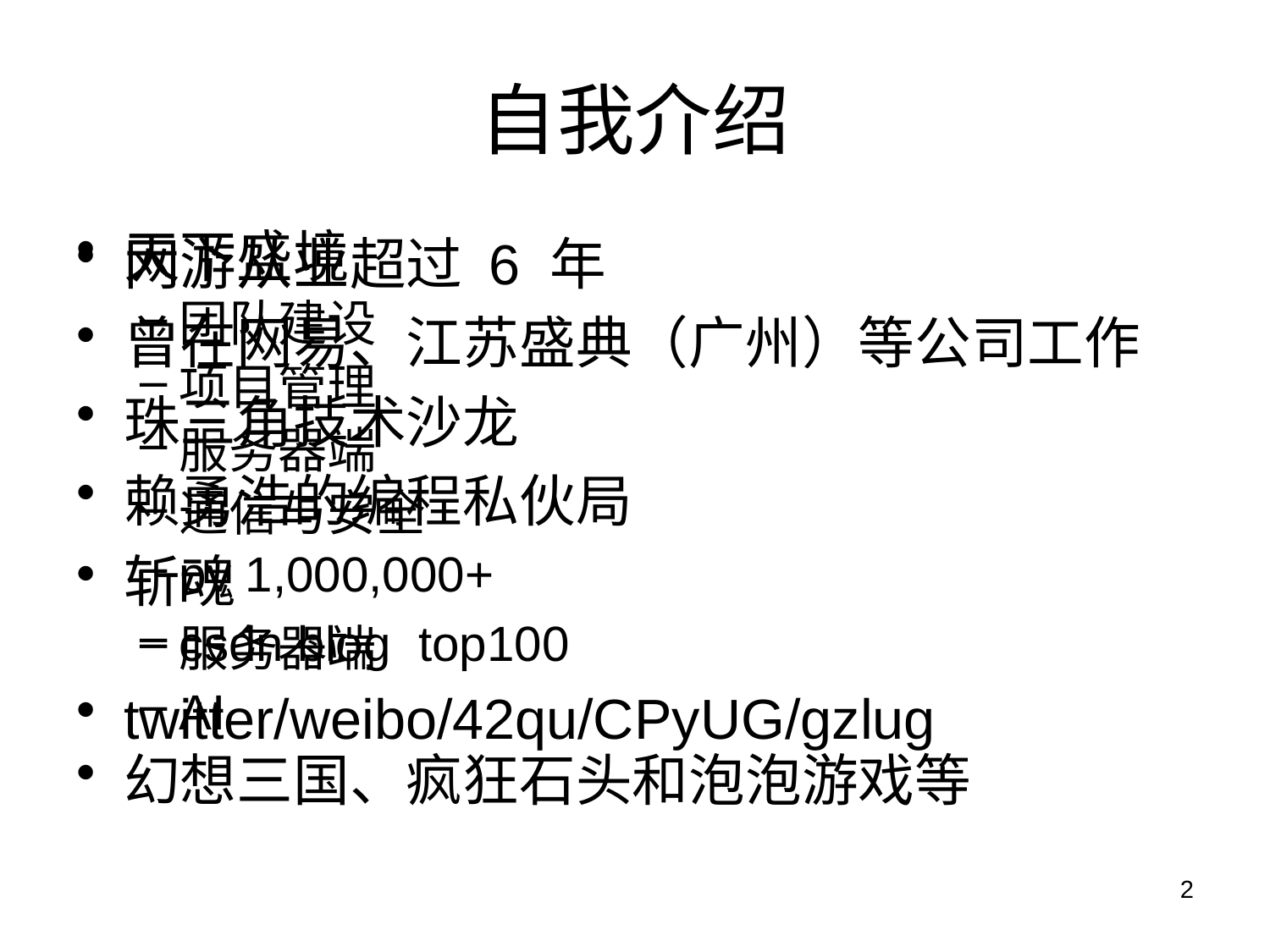

# 自我介绍
网游从业超过 6 年
曾在网易、江苏盛典（广州）等公司工作
珠三角技术沙龙
赖勇浩的编程私伙局
pv 1,000,000+
csdn blog  top100
twitter/weibo/42qu/CPyUG/gzlug
天下盛境
团队建设
项目管理
服务器端
通信与安全
斩魂
服务器端
AI
幻想三国、疯狂石头和泡泡游戏等
2